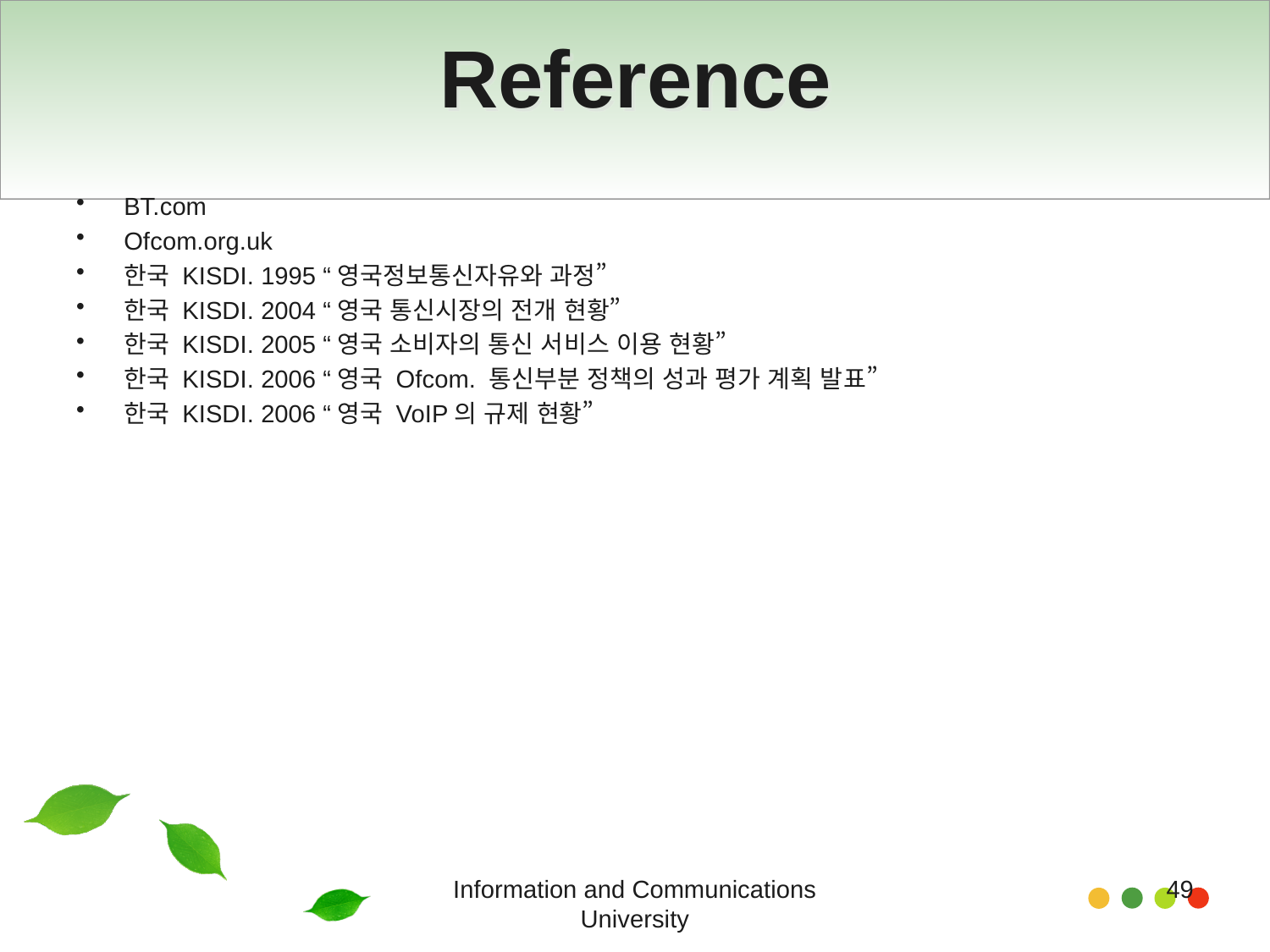

# Reference
BT.com
Ofcom.org.uk
한국 KISDI. 1995 “영국정보통신자유와 과정”
한국 KISDI. 2004 “영국 통신시장의 전개 현황”
한국 KISDI. 2005 “영국 소비자의 통신 서비스 이용 현황”
한국 KISDI. 2006 “영국 Ofcom. 통신부분 정책의 성과 평가 계획 발표”
한국 KISDI. 2006 “영국 VoIP의 규제 현황”

Information and Communications University
49